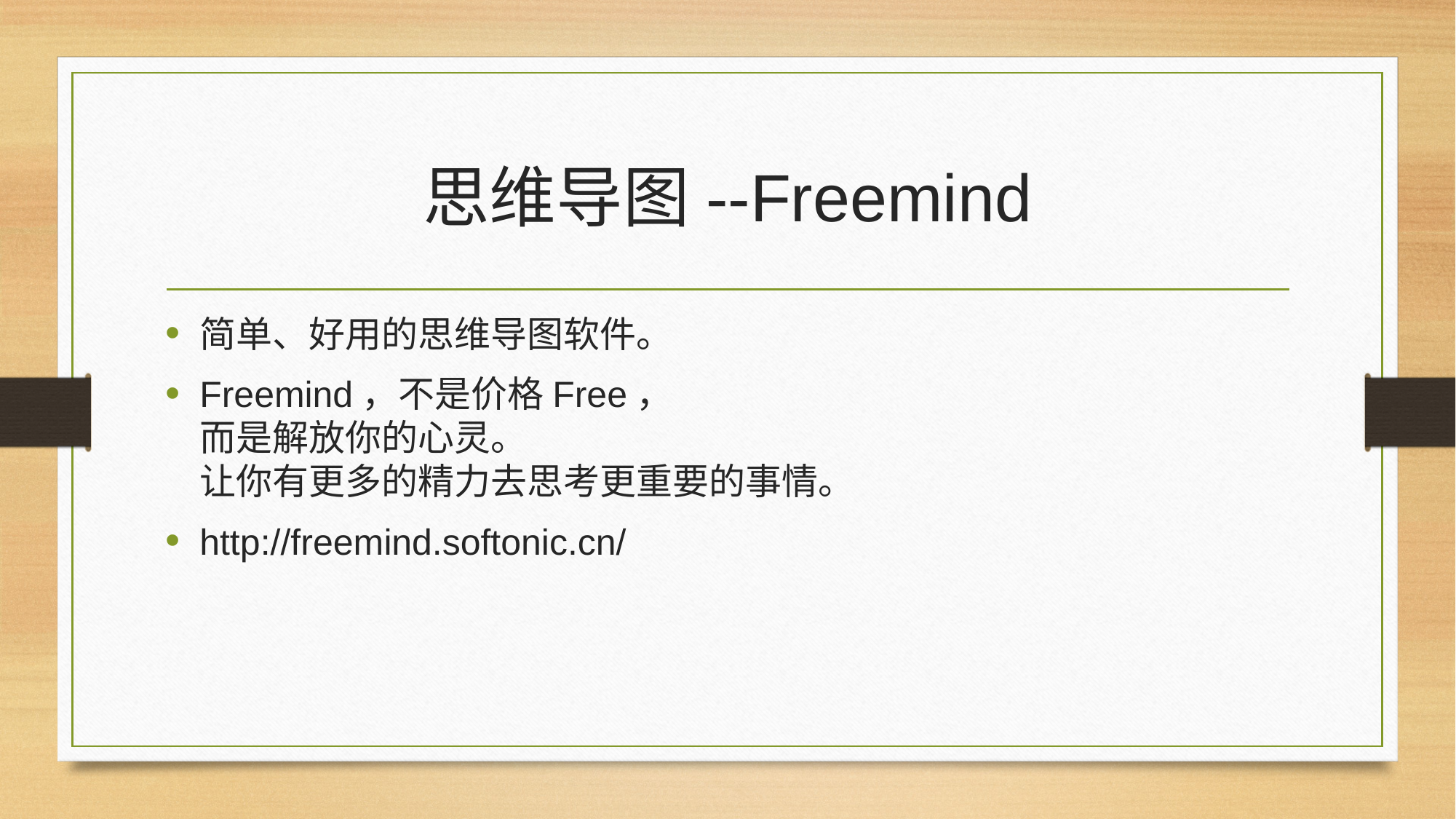

# 思维导图--Freemind
简单、好用的思维导图软件。
Freemind，不是价格Free，
而是解放你的心灵。
让你有更多的精力去思考更重要的事情。
http://freemind.softonic.cn/